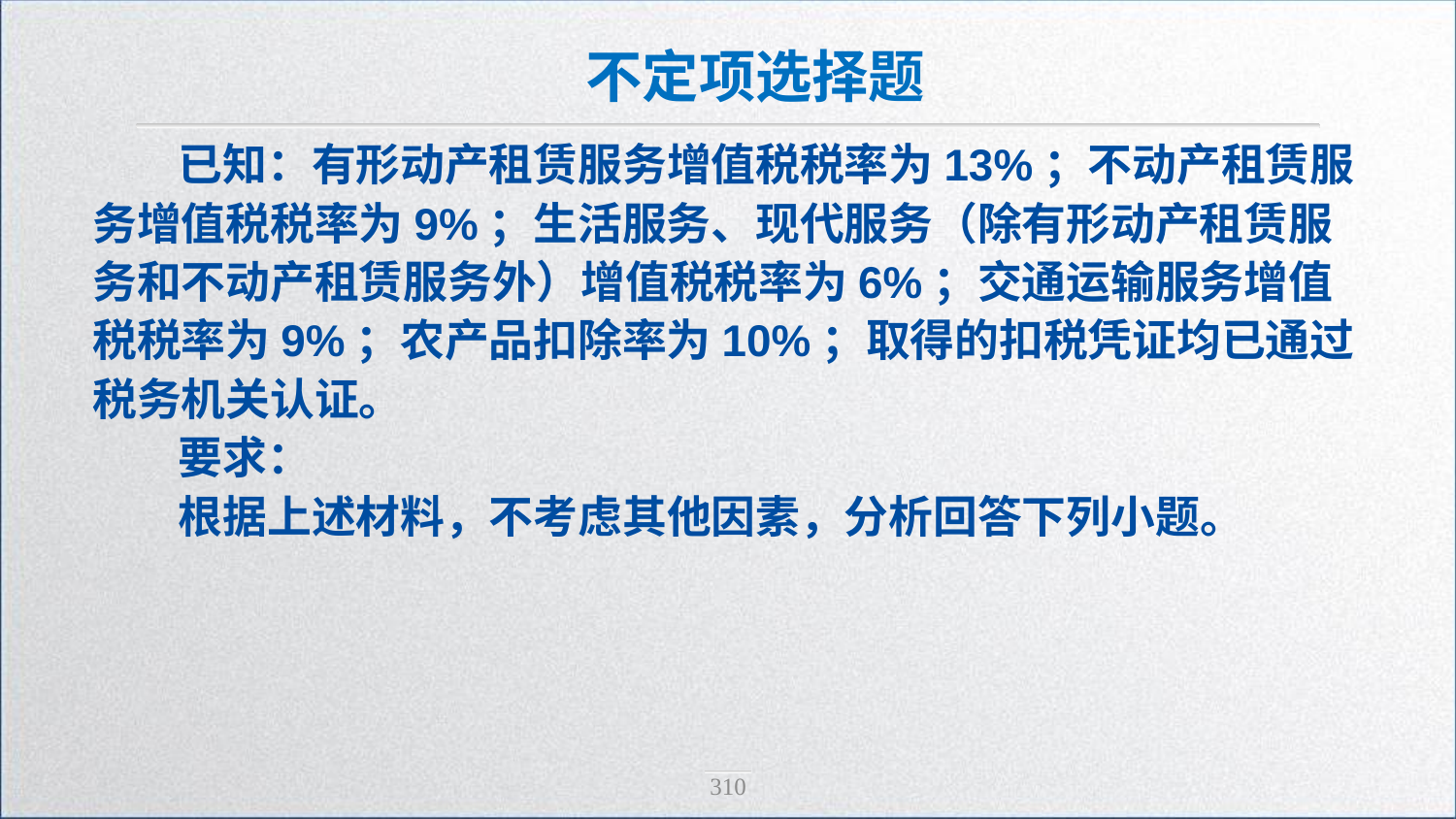

不定项选择题
已知：有形动产租赁服务增值税税率为13%；不动产租赁服务增值税税率为9%；生活服务、现代服务（除有形动产租赁服务和不动产租赁服务外）增值税税率为6%；交通运输服务增值税税率为9%；农产品扣除率为10%；取得的扣税凭证均已通过税务机关认证。
要求：
根据上述材料，不考虑其他因素，分析回答下列小题。
310